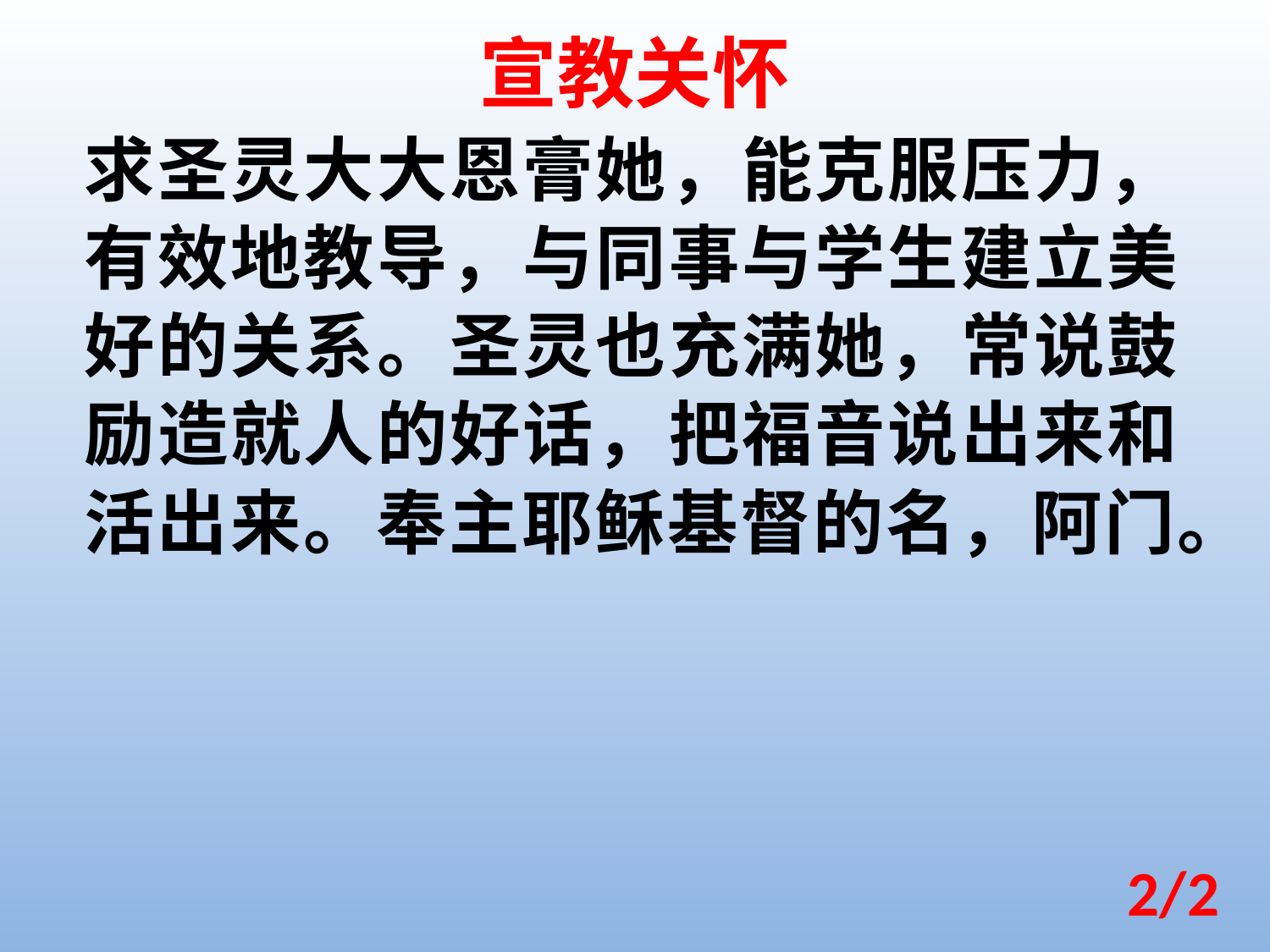

宣教关怀
求圣灵大大恩膏她，能克服压力，有效地教导，与同事与学生建立美好的关系。圣灵也充满她，常说鼓励造就人的好话，把福音说出来和活出来。奉主耶稣基督的名，阿门。
2/2